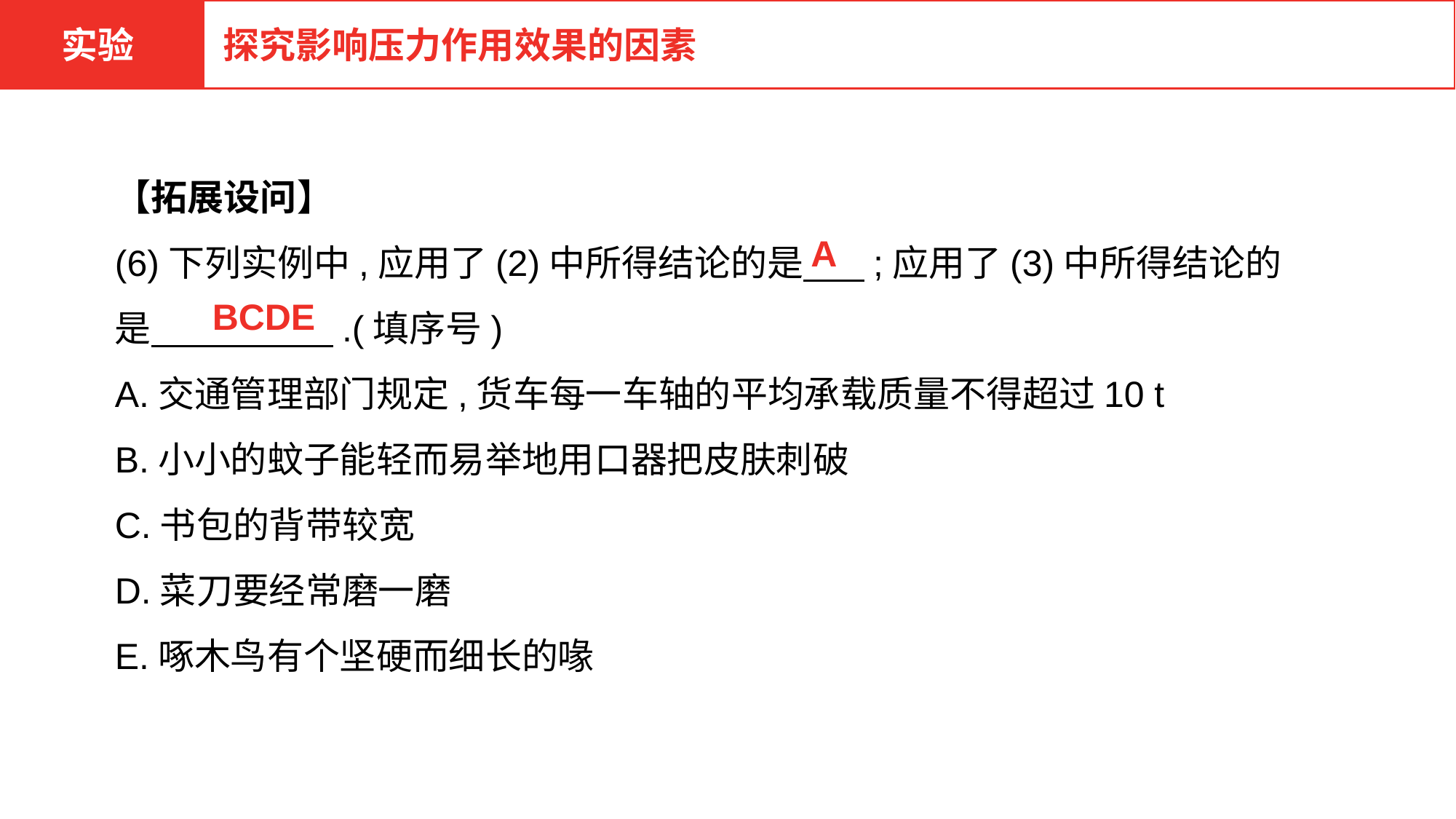

实验
探究影响压力作用效果的因素
【拓展设问】
(6)下列实例中,应用了(2)中所得结论的是　   ;应用了(3)中所得结论的是　　　　　.(填序号)
A.交通管理部门规定,货车每一车轴的平均承载质量不得超过10 t
B.小小的蚊子能轻而易举地用口器把皮肤刺破
C.书包的背带较宽
D.菜刀要经常磨一磨
E.啄木鸟有个坚硬而细长的喙
A
BCDE